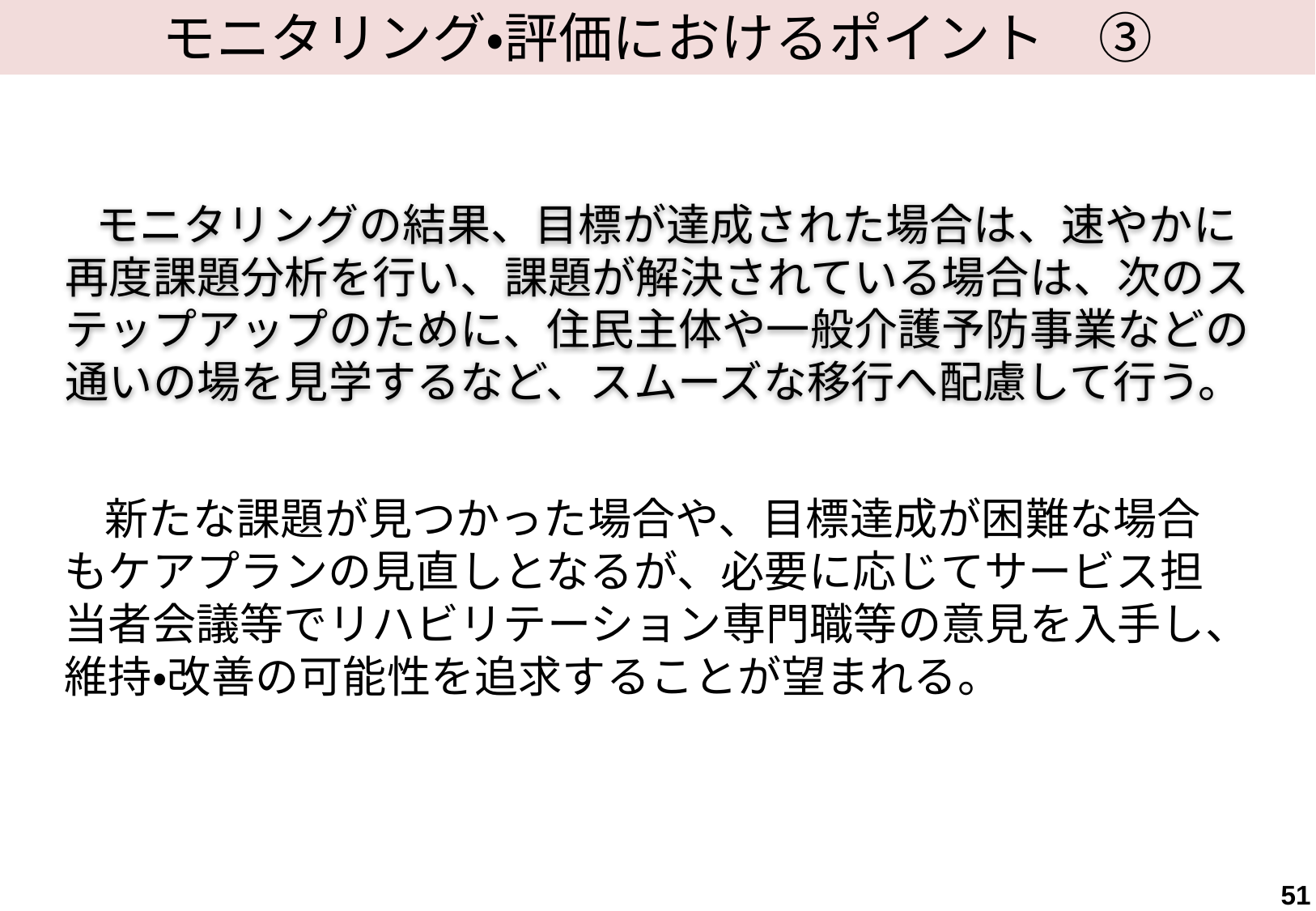

モニタリング・評価におけるポイント　③
　モニタリングの結果、目標が達成された場合は、速やかに再度課題分析を行い、課題が解決されている場合は、次のステップアップのために、住民主体や一般介護予防事業などの通いの場を見学するなど、スムーズな移行へ配慮して行う。
　新たな課題が見つかった場合や、目標達成が困難な場合もケアプランの見直しとなるが、必要に応じてサービス担当者会議等でリハビリテーション専門職等の意見を入手し、維持・改善の可能性を追求することが望まれる。
51